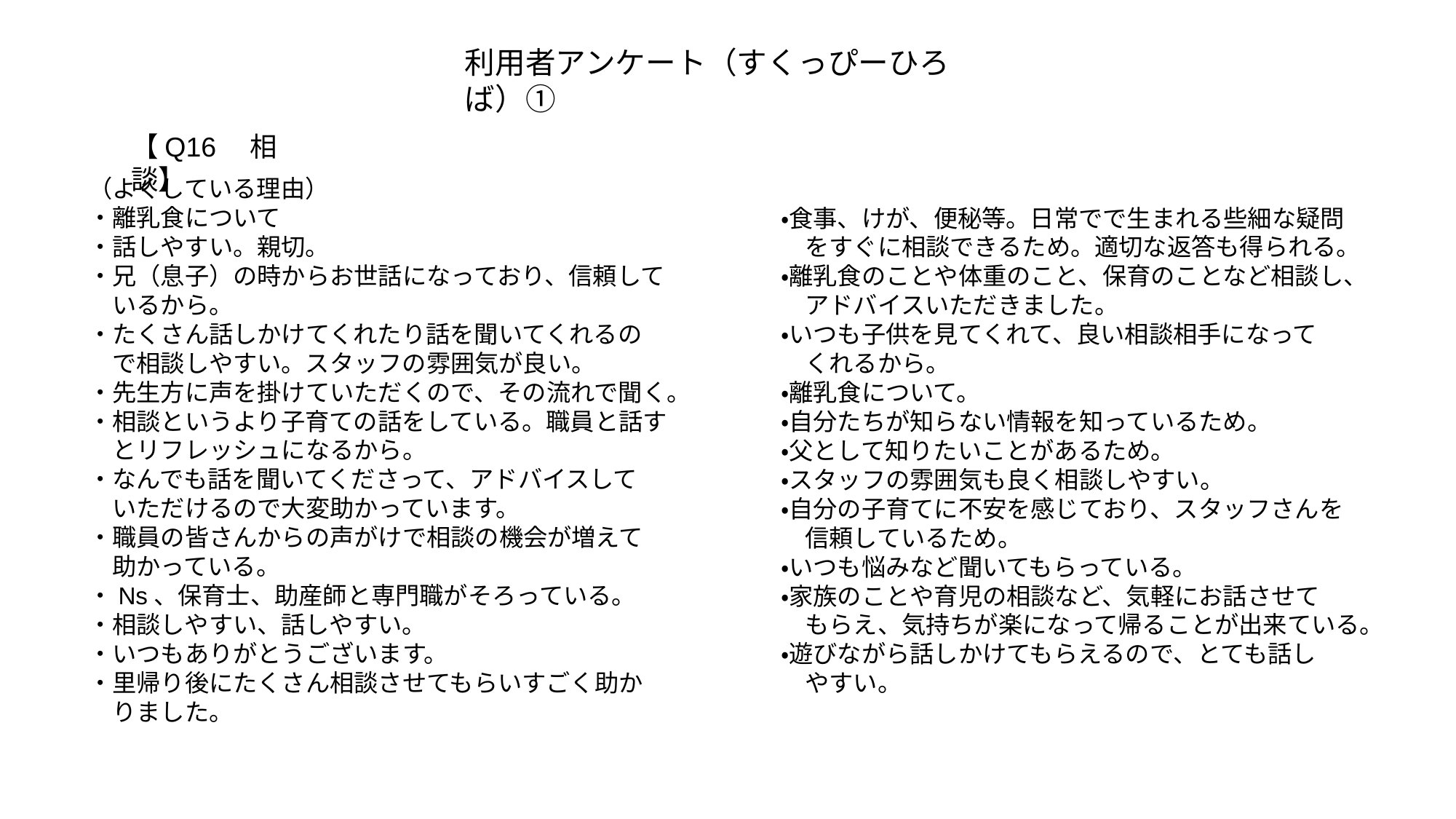

利用者アンケート（すくっぴーひろば）①
【Q16　相談】
（よくしている理由）
・離乳食について
・話しやすい。親切。
・兄（息子）の時からお世話になっており、信頼して
　いるから。
・たくさん話しかけてくれたり話を聞いてくれるの
　で相談しやすい。スタッフの雰囲気が良い。
・先生方に声を掛けていただくので、その流れで聞く。
・相談というより子育ての話をしている。職員と話す
　とリフレッシュになるから。
・なんでも話を聞いてくださって、アドバイスして
　いただけるので大変助かっています。
・職員の皆さんからの声がけで相談の機会が増えて
　助かっている。
・Ns、保育士、助産師と専門職がそろっている。
・相談しやすい、話しやすい。
・いつもありがとうございます。
・里帰り後にたくさん相談させてもらいすごく助か
　りました。
・食事、けが、便秘等。日常でで生まれる些細な疑問
　をすぐに相談できるため。適切な返答も得られる。
・離乳食のことや体重のこと、保育のことなど相談し、
　アドバイスいただきました。
・いつも子供を見てくれて、良い相談相手になって
　くれるから。
・離乳食について。
・自分たちが知らない情報を知っているため。
・父として知りたいことがあるため。
・スタッフの雰囲気も良く相談しやすい。
・自分の子育てに不安を感じており、スタッフさんを
　信頼しているため。
・いつも悩みなど聞いてもらっている。
・家族のことや育児の相談など、気軽にお話させて
　もらえ、気持ちが楽になって帰ることが出来ている。
・遊びながら話しかけてもらえるので、とても話し
　やすい。